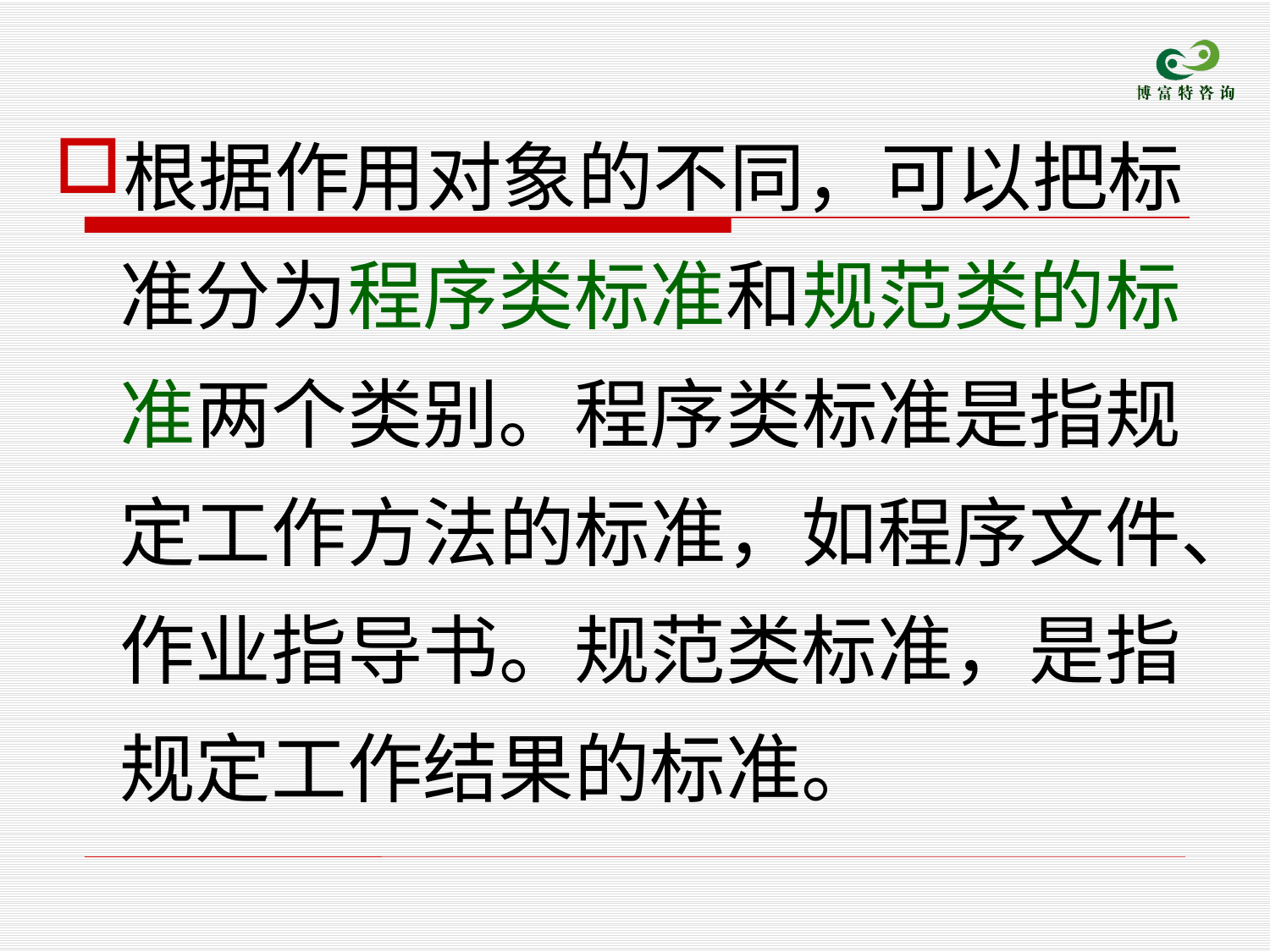

根据作用对象的不同，可以把标准分为程序类标准和规范类的标准两个类别。程序类标准是指规定工作方法的标准，如程序文件、作业指导书。规范类标准，是指规定工作结果的标准。
558